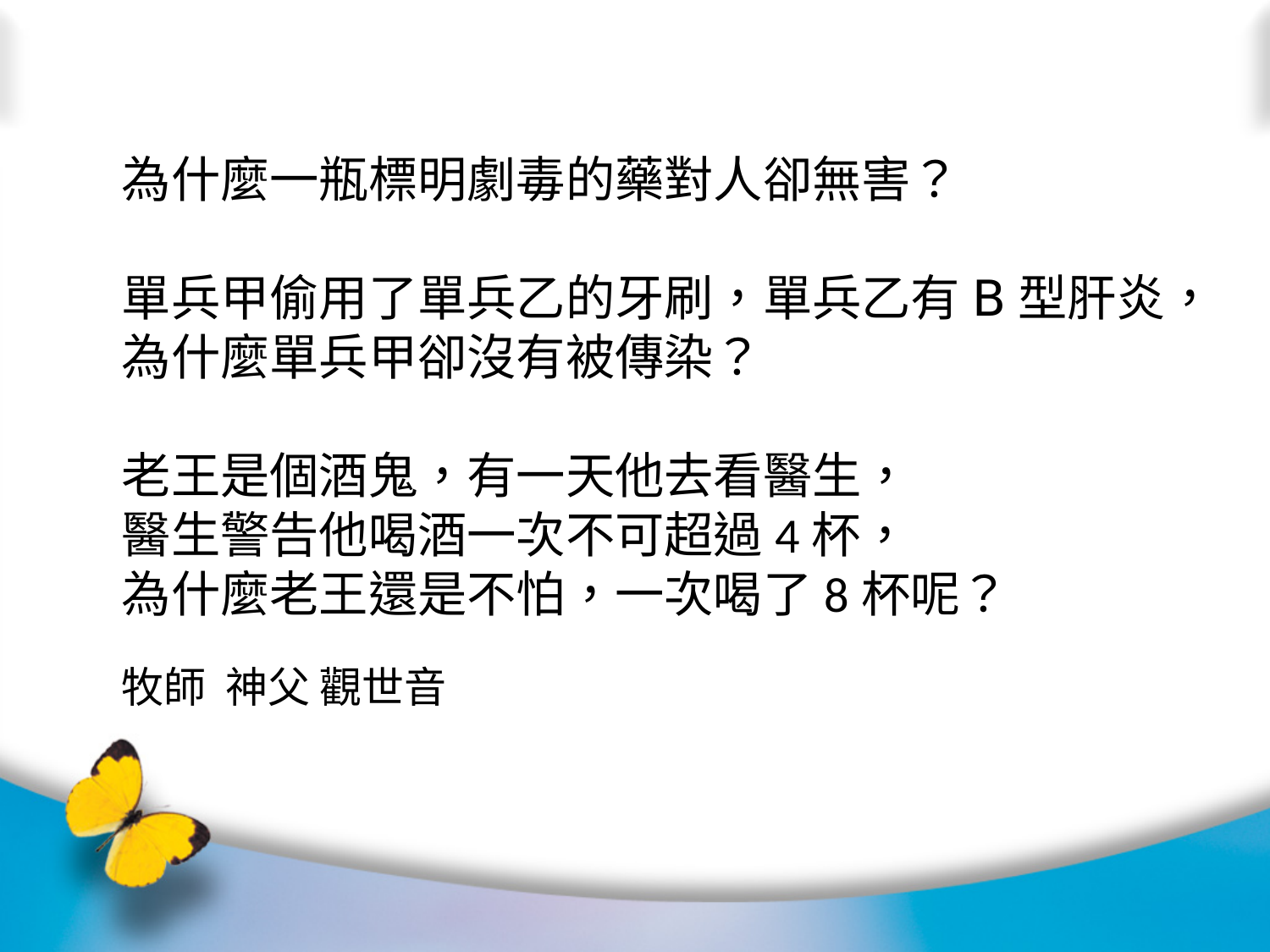

為什麼一瓶標明劇毒的藥對人卻無害？

單兵甲偷用了單兵乙的牙刷，單兵乙有B型肝炎，
為什麼單兵甲卻沒有被傳染？

老王是個酒鬼，有一天他去看醫生，
醫生警告他喝酒一次不可超過4杯，
為什麼老王還是不怕，一次喝了8杯呢？

牧師  神父 觀世音